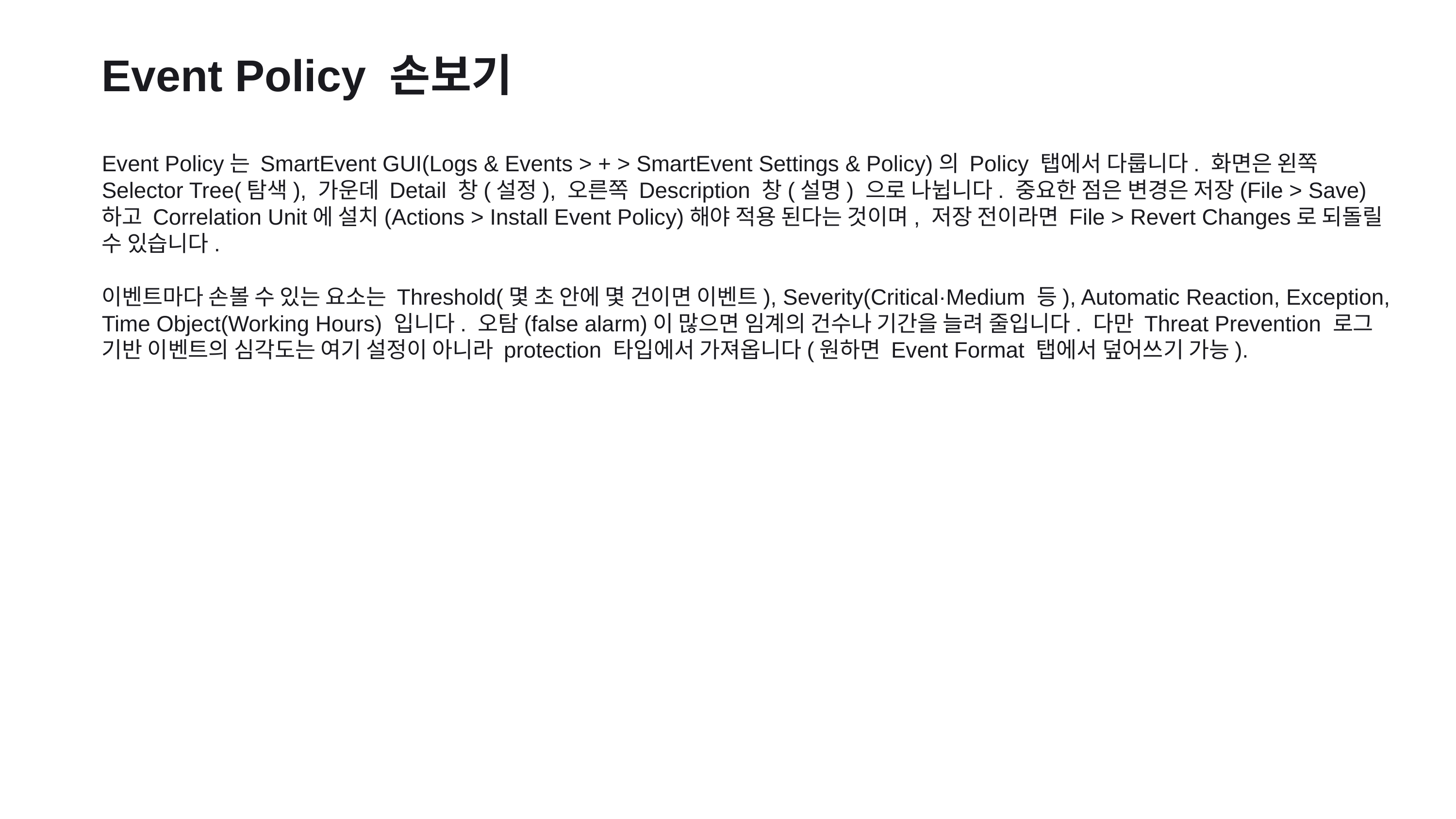

Event Policy 손보기
Event Policy는 SmartEvent GUI(Logs & Events > + > SmartEvent Settings & Policy)의 Policy 탭에서 다룹니다. 화면은 왼쪽 Selector Tree(탐색), 가운데 Detail 창(설정), 오른쪽 Description 창(설명) 으로 나뉩니다. 중요한 점은 변경은 저장(File > Save)하고 Correlation Unit에 설치(Actions > Install Event Policy)해야 적용 된다는 것이며, 저장 전이라면 File > Revert Changes로 되돌릴 수 있습니다.

이벤트마다 손볼 수 있는 요소는 Threshold(몇 초 안에 몇 건이면 이벤트), Severity(Critical·Medium 등), Automatic Reaction, Exception, Time Object(Working Hours) 입니다. 오탐(false alarm)이 많으면 임계의 건수나 기간을 늘려 줄입니다. 다만 Threat Prevention 로그 기반 이벤트의 심각도는 여기 설정이 아니라 protection 타입에서 가져옵니다(원하면 Event Format 탭에서 덮어쓰기 가능).